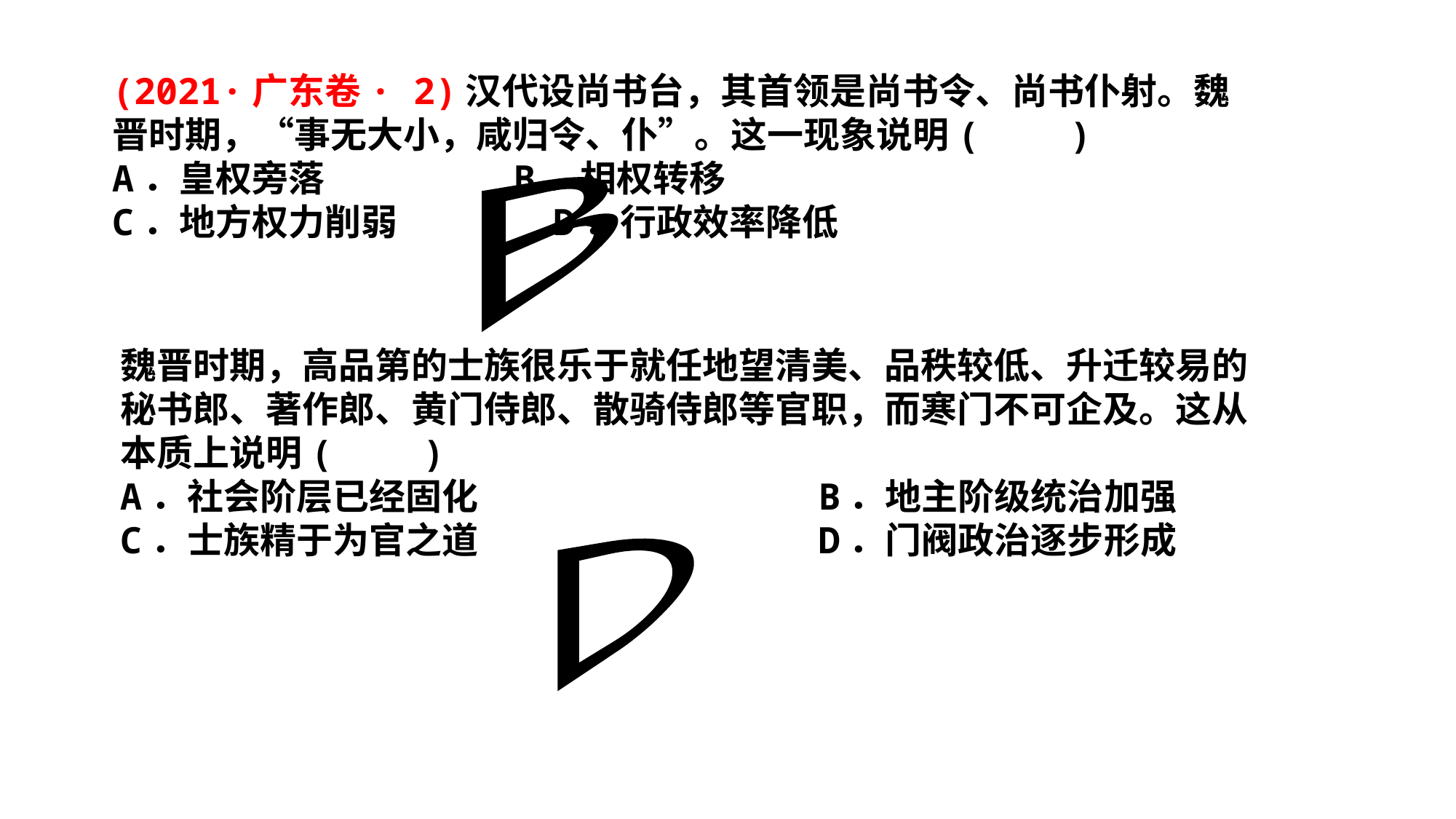

(2021·广东卷· 2)汉代设尚书台，其首领是尚书令、尚书仆射。魏晋时期，“事无大小，咸归令、仆”。这一现象说明(　　)
A．皇权旁落                      B．相权转移
C．地方权力削弱                  D．行政效率降低
B
魏晋时期，高品第的士族很乐于就任地望清美、品秩较低、升迁较易的秘书郎、著作郎、黄门侍郎、散骑侍郎等官职，而寒门不可企及。这从本质上说明(　　)
A．社会阶层已经固化	B．地主阶级统治加强
C．士族精于为官之道	D．门阀政治逐步形成
D